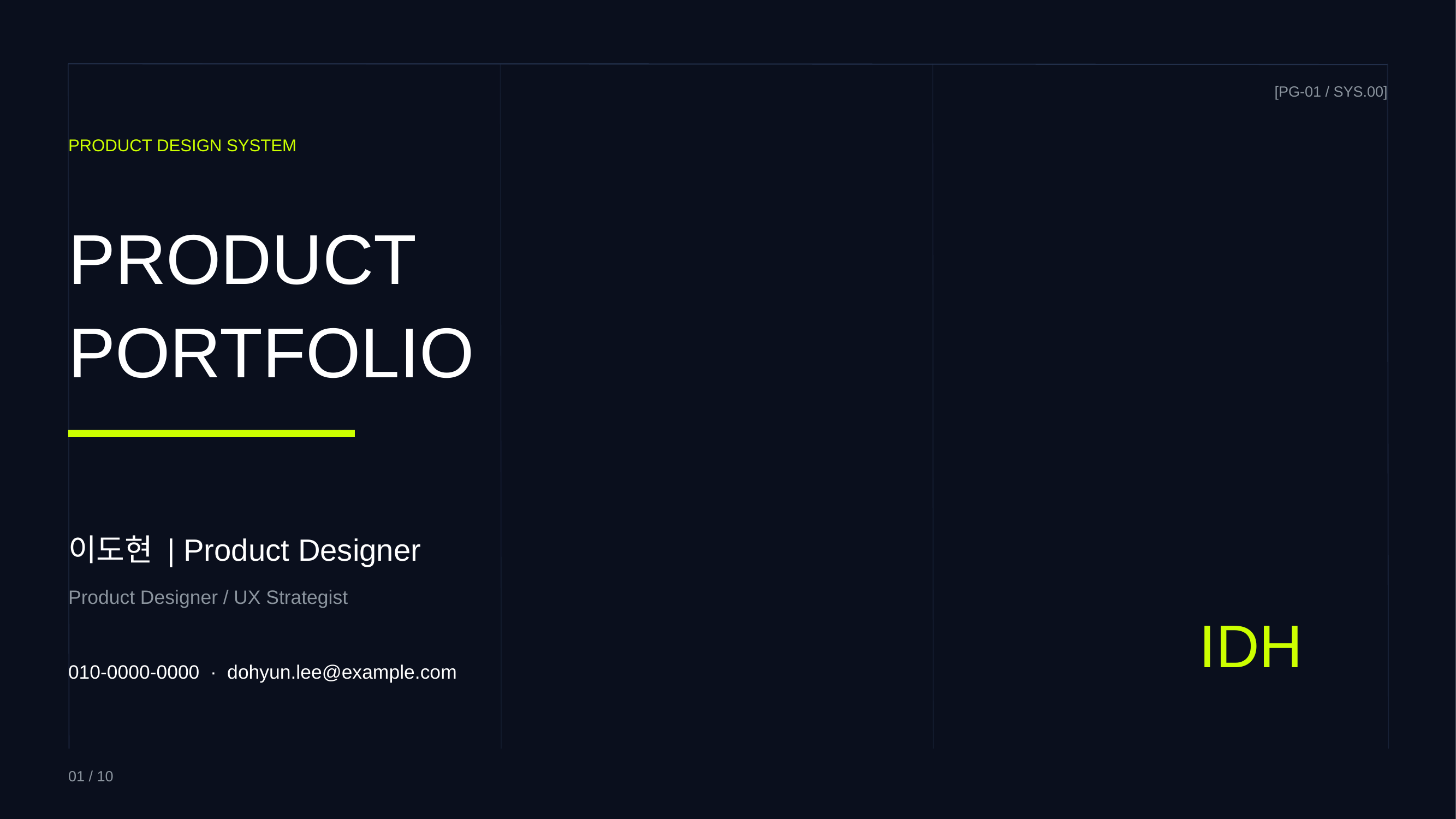

[PG-01 / SYS.00]
PRODUCT DESIGN SYSTEM
PRODUCT
PORTFOLIO

이도현 | Product Designer
Product Designer / UX Strategist
IDH
010-0000-0000  ·  dohyun.lee@example.com
01 / 10